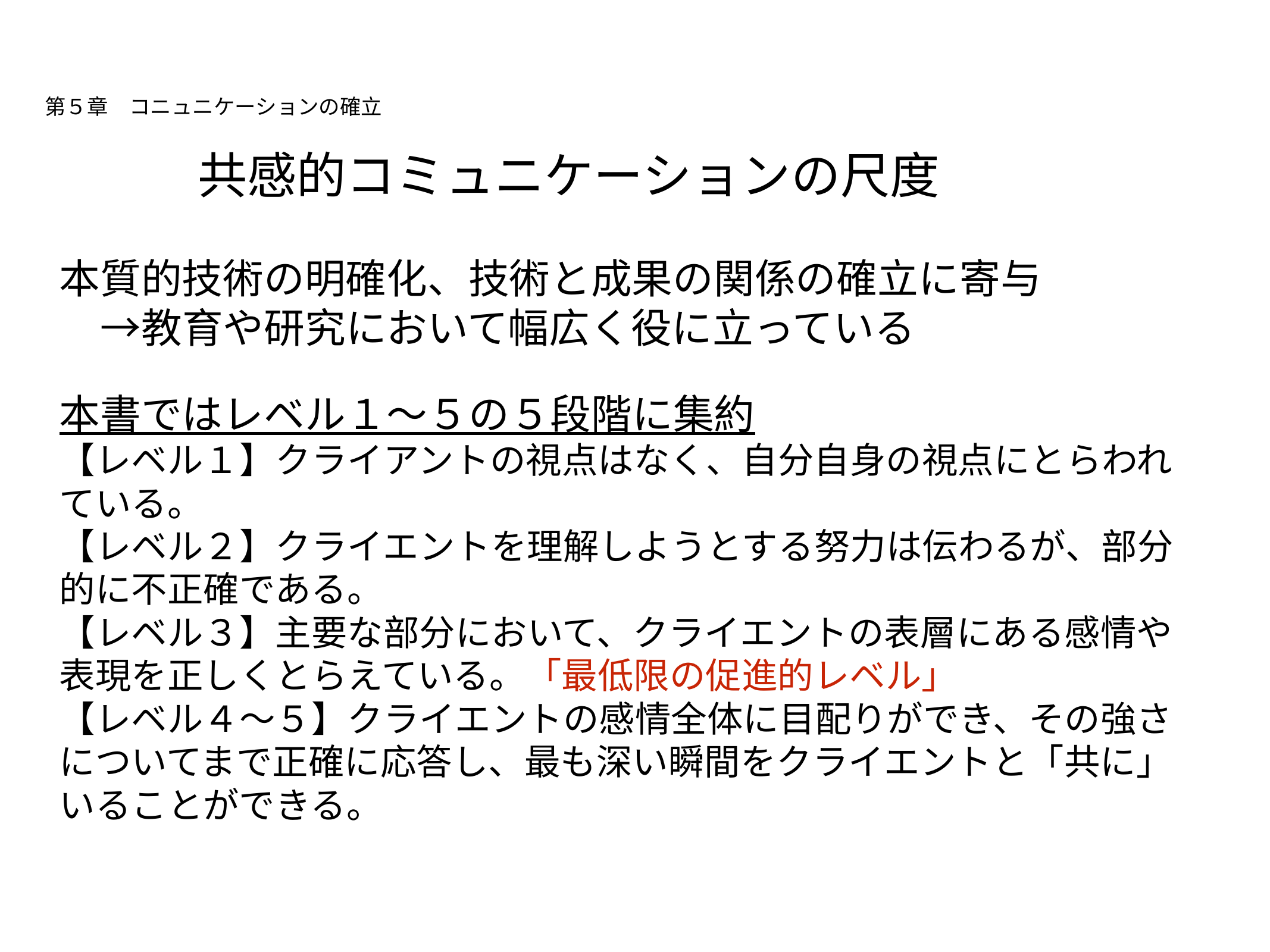

# 第５章　コニュニケーションの確立

共感的コミュニケーションの尺度
本質的技術の明確化、技術と成果の関係の確立に寄与
　→教育や研究において幅広く役に立っている
本書ではレベル１〜５の５段階に集約
【レベル１】クライアントの視点はなく、自分自身の視点にとらわれ
ている。
【レベル２】クライエントを理解しようとする努力は伝わるが、部分
的に不正確である。
【レベル３】主要な部分において、クライエントの表層にある感情や
表現を正しくとらえている。「最低限の促進的レベル」
【レベル４〜５】クライエントの感情全体に目配りができ、その強さについてまで正確に応答し、最も深い瞬間をクライエントと「共に」いることができる。